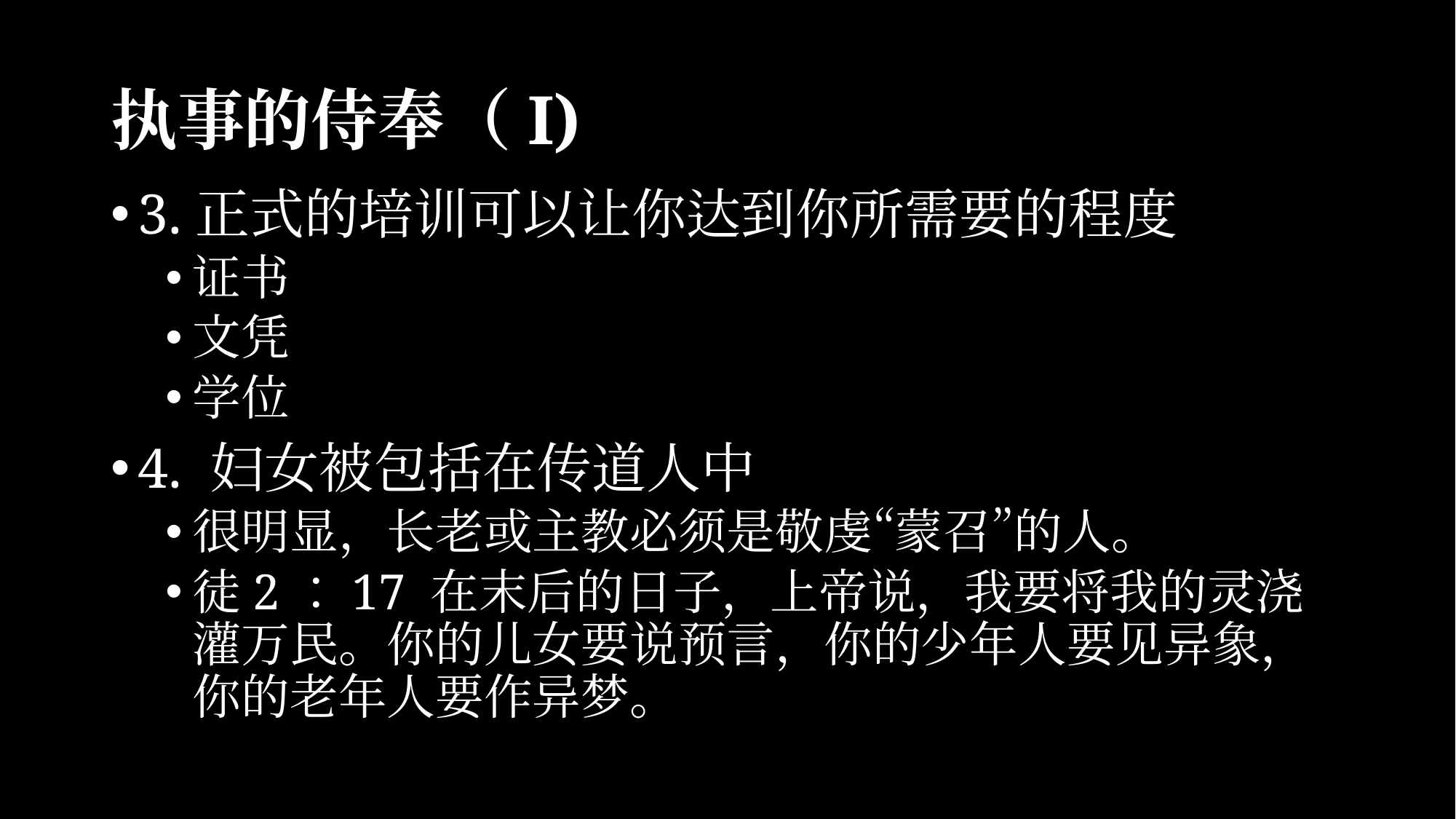

# 执事的侍奉（I)
3.正式的培训可以让你达到你所需要的程度
证书
文凭
学位
4. 妇女被包括在传道人中
很明显，长老或主教必须是敬虔“蒙召”的人。
徒2：17 在末后的日子，上帝说，我要将我的灵浇灌万民。你的儿女要说预言，你的少年人要见异象，你的老年人要作异梦。